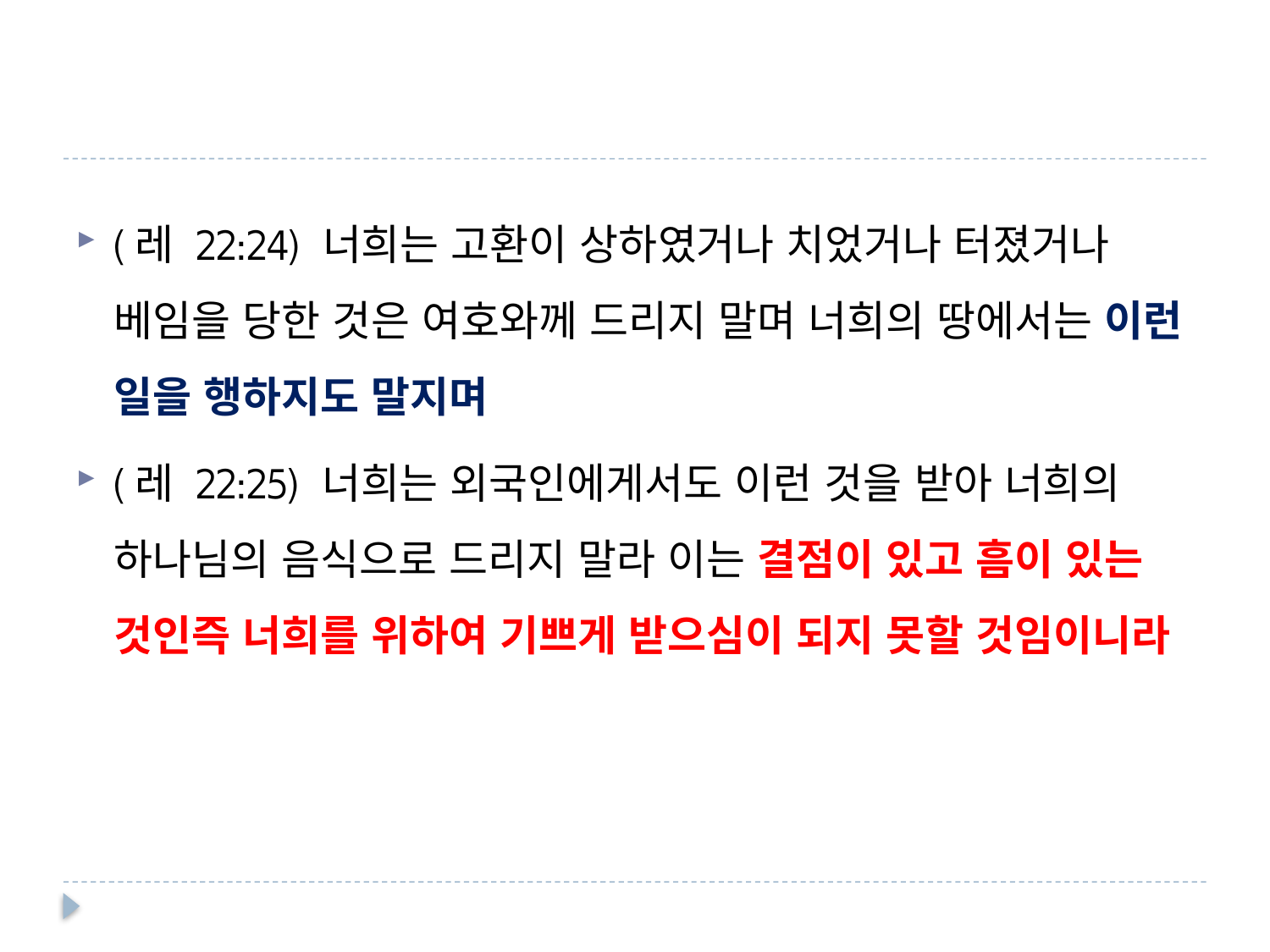

#
(레 22:24) 너희는 고환이 상하였거나 치었거나 터졌거나 베임을 당한 것은 여호와께 드리지 말며 너희의 땅에서는 이런 일을 행하지도 말지며
(레 22:25) 너희는 외국인에게서도 이런 것을 받아 너희의 하나님의 음식으로 드리지 말라 이는 결점이 있고 흠이 있는 것인즉 너희를 위하여 기쁘게 받으심이 되지 못할 것임이니라